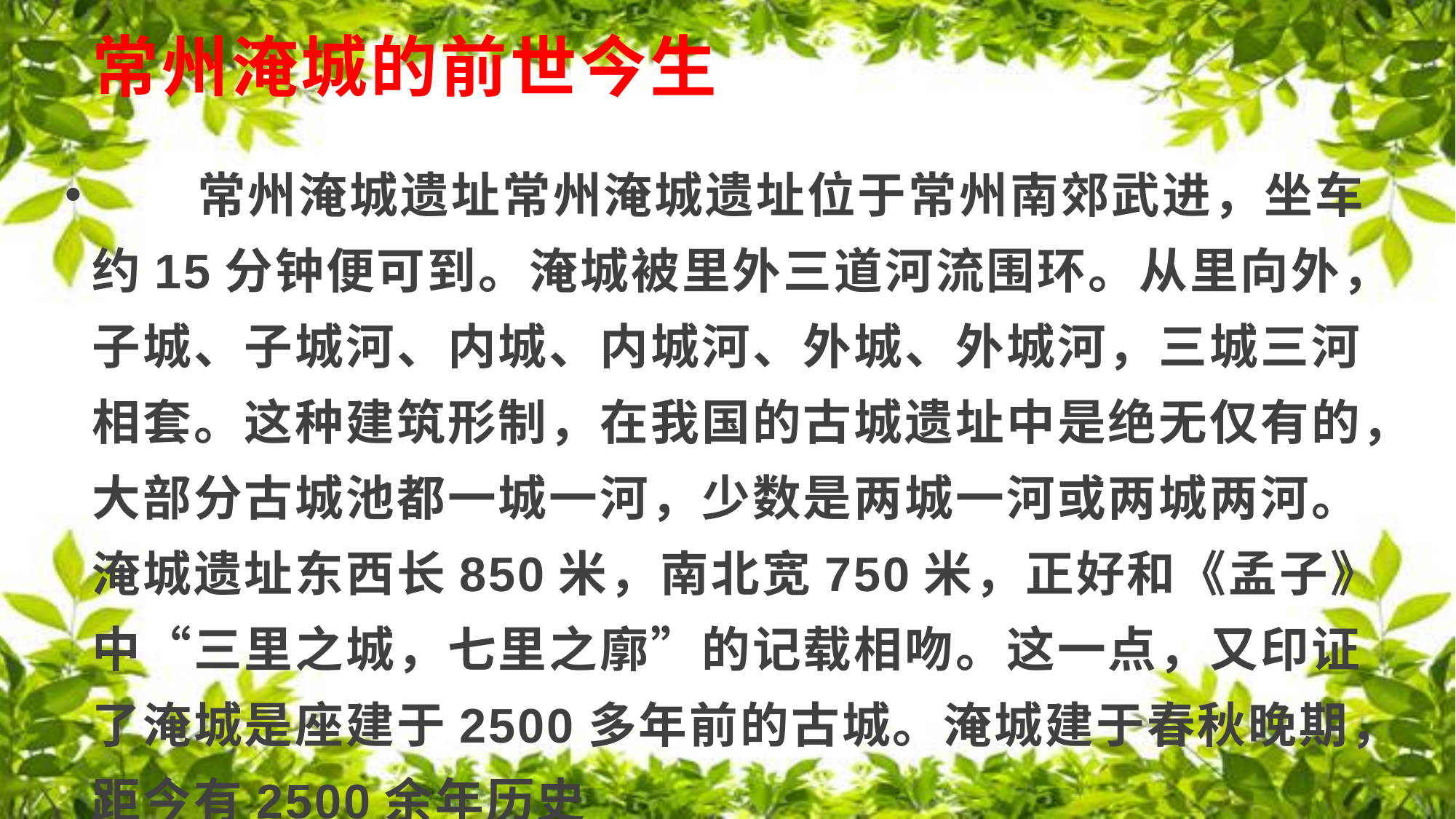

# 常州淹城的前世今生
       常州淹城遗址常州淹城遗址位于常州南郊武进，坐车约15分钟便可到。淹城被里外三道河流围环。从里向外，子城、子城河、内城、内城河、外城、外城河，三城三河相套。这种建筑形制，在我国的古城遗址中是绝无仅有的，大部分古城池都一城一河，少数是两城一河或两城两河。淹城遗址东西长850米，南北宽750米，正好和《孟子》中“三里之城，七里之廓”的记载相吻。这一点，又印证了淹城是座建于2500多年前的古城。淹城建于春秋晚期，距今有2500余年历史